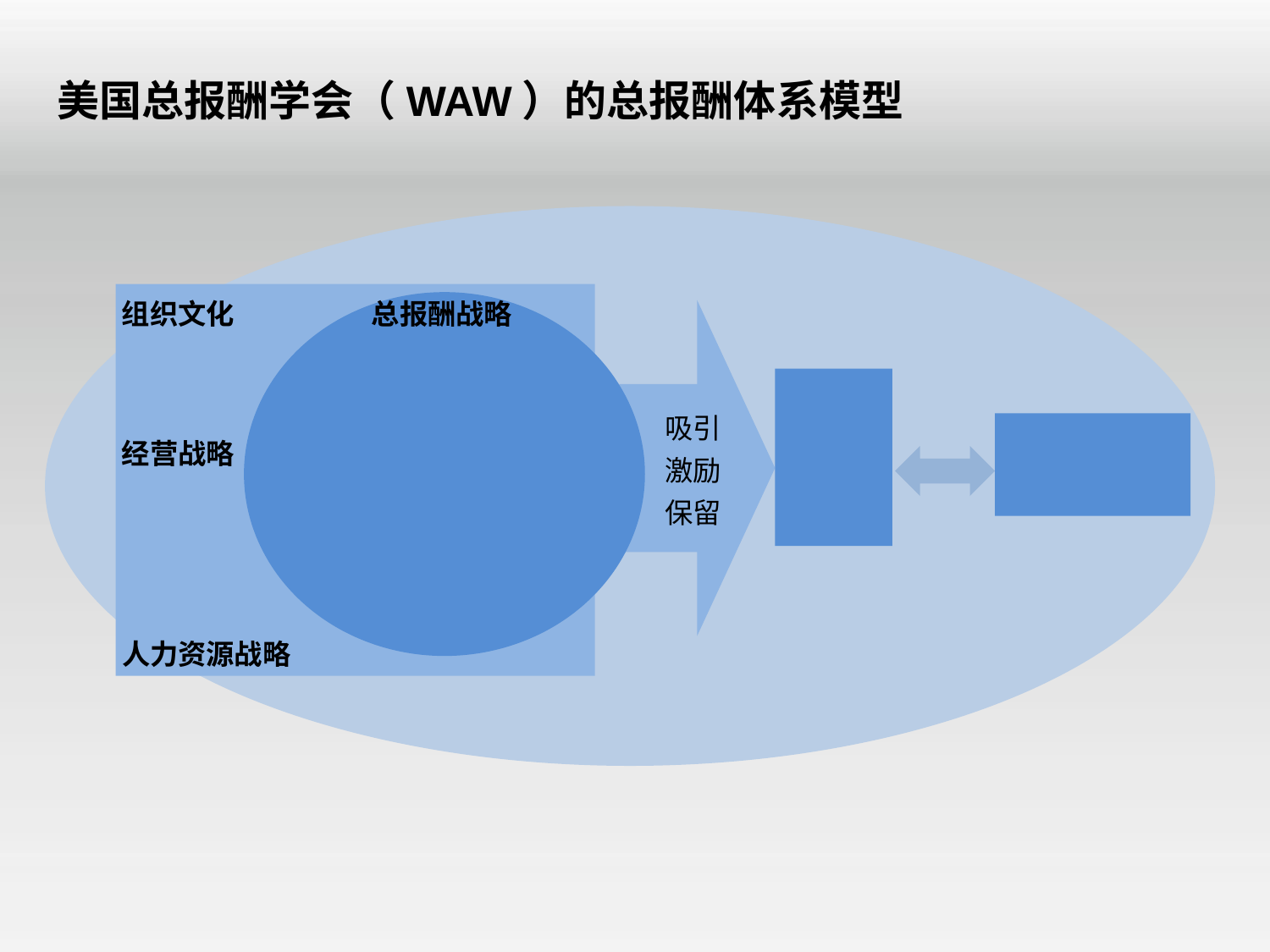

美国总报酬学会（WAW）的总报酬体系模型

组织文化
总报酬战略

吸引
激励
保留

经营战略

人力资源战略